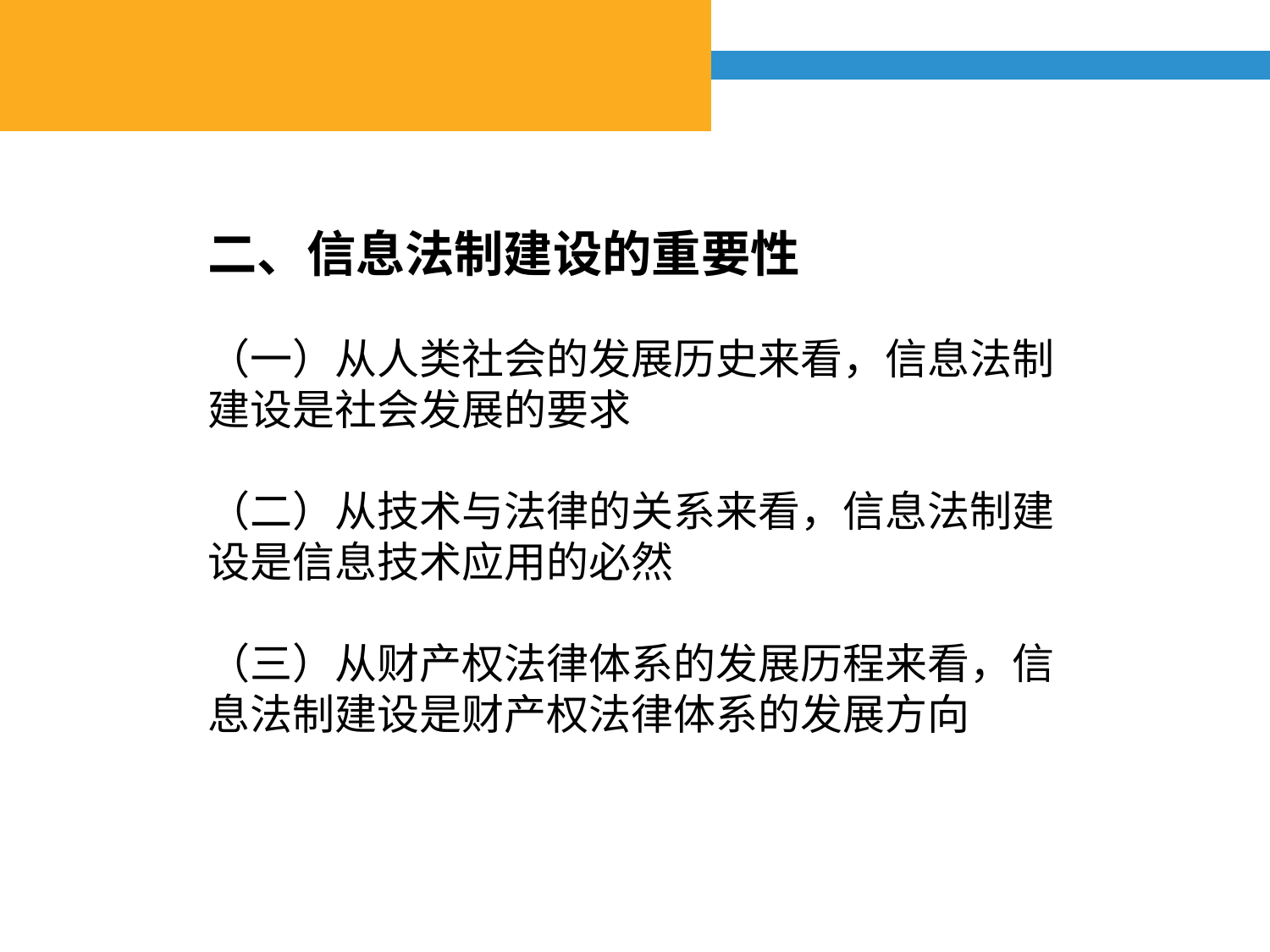

二、信息法制建设的重要性

（一）从人类社会的发展历史来看，信息法制建设是社会发展的要求

（二）从技术与法律的关系来看，信息法制建设是信息技术应用的必然

（三）从财产权法律体系的发展历程来看，信息法制建设是财产权法律体系的发展方向